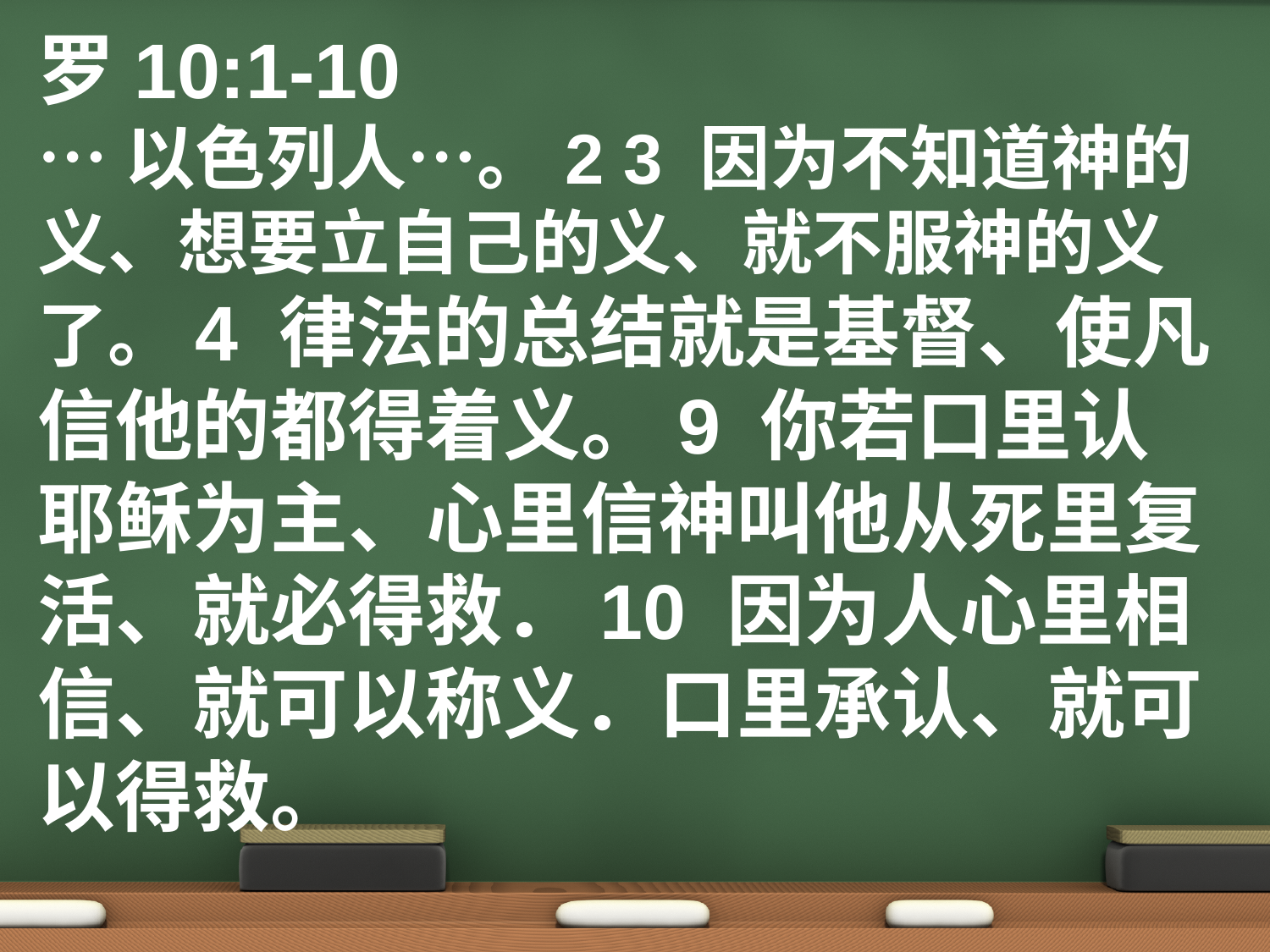

罗10:1-10
…以色列人…。2 3 因为不知道神的义、想要立自己的义、就不服神的义了。4 律法的总结就是基督、使凡信他的都得着义。9 你若口里认耶稣为主、心里信神叫他从死里复活、就必得救．10 因为人心里相信、就可以称义．口里承认、就可以得救。